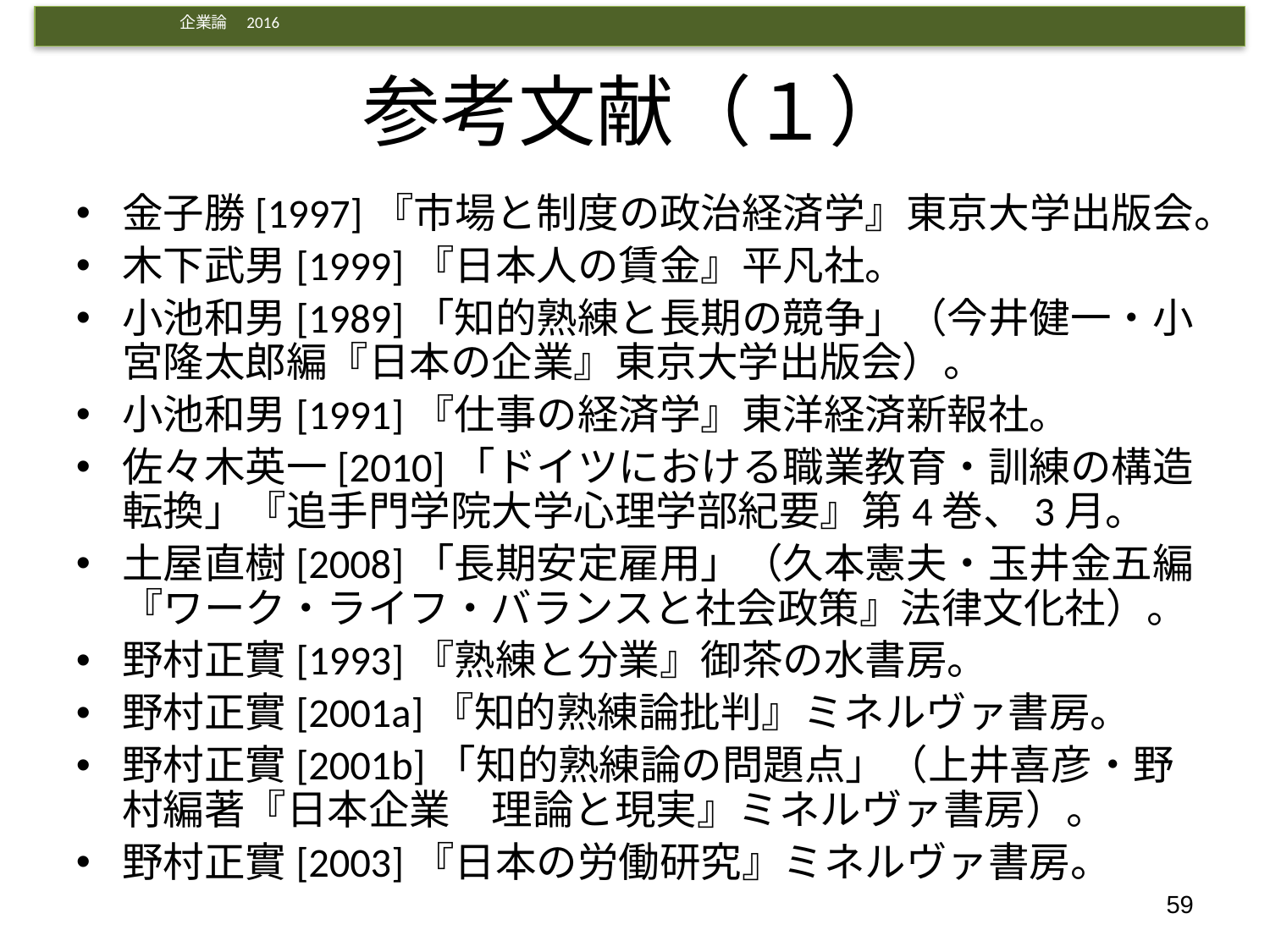

# 参考文献（１）
金子勝[1997]『市場と制度の政治経済学』東京大学出版会。
木下武男[1999]『日本人の賃金』平凡社。
小池和男[1989]「知的熟練と長期の競争」（今井健一・小宮隆太郎編『日本の企業』東京大学出版会）。
小池和男[1991]『仕事の経済学』東洋経済新報社。
佐々木英一[2010]「ドイツにおける職業教育・訓練の構造転換」『追手門学院大学心理学部紀要』第4巻、3月。
土屋直樹[2008]「長期安定雇用」（久本憲夫・玉井金五編『ワーク・ライフ・バランスと社会政策』法律文化社）。
野村正實[1993]『熟練と分業』御茶の水書房。
野村正實[2001a]『知的熟練論批判』ミネルヴァ書房。
野村正實[2001b]「知的熟練論の問題点」（上井喜彦・野村編著『日本企業　理論と現実』ミネルヴァ書房）。
野村正實[2003]『日本の労働研究』ミネルヴァ書房。

59